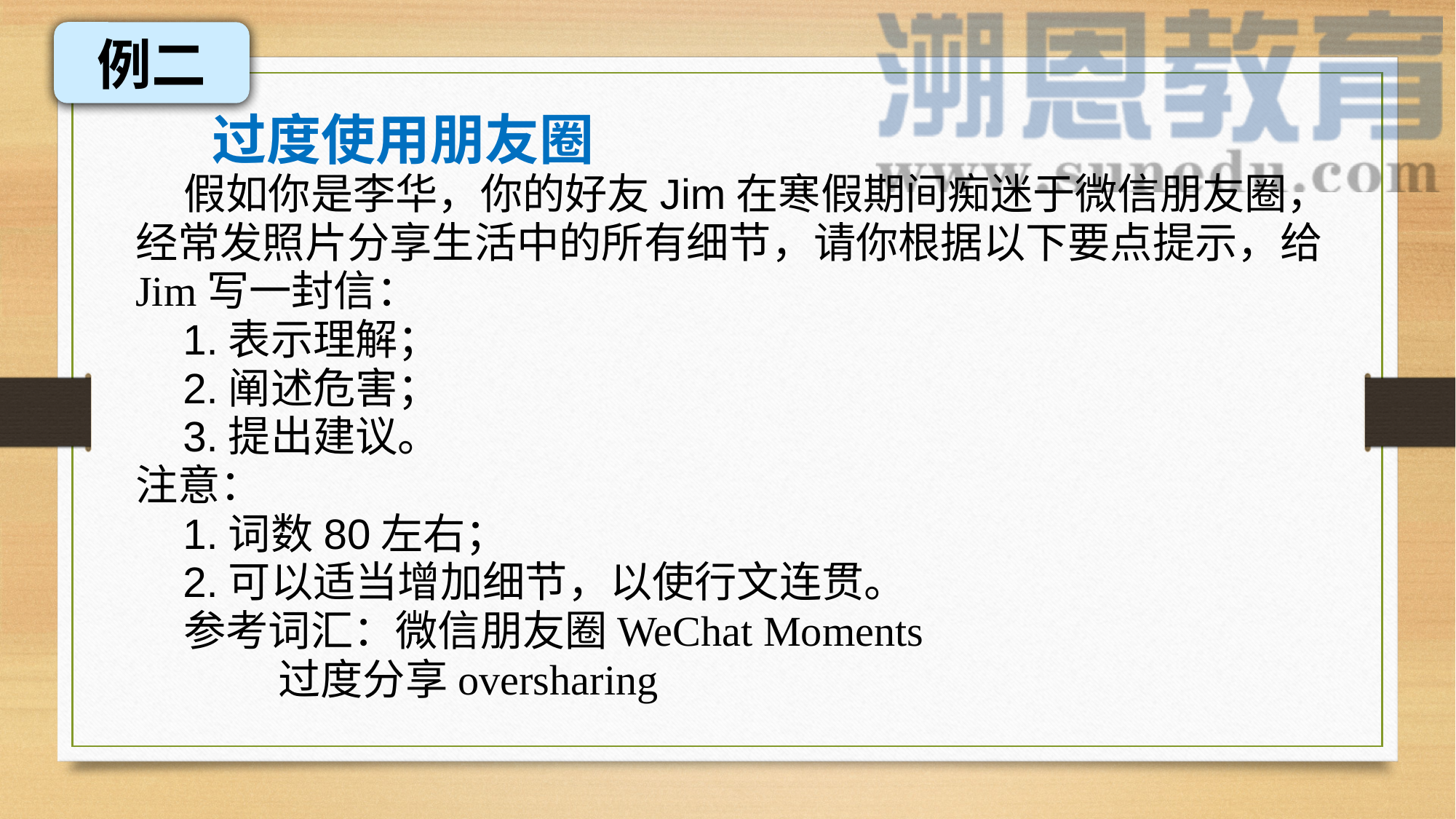

例二
过度使用朋友圈
    假如你是李华，你的好友Jim在寒假期间痴迷于微信朋友圈，经常发照片分享生活中的所有细节，请你根据以下要点提示，给Jim写一封信：
    1.表示理解；
    2.阐述危害；
    3.提出建议。
注意：
    1.词数80左右；
    2.可以适当增加细节，以使行文连贯。
    参考词汇：微信朋友圈WeChat Moments
              过度分享oversharing